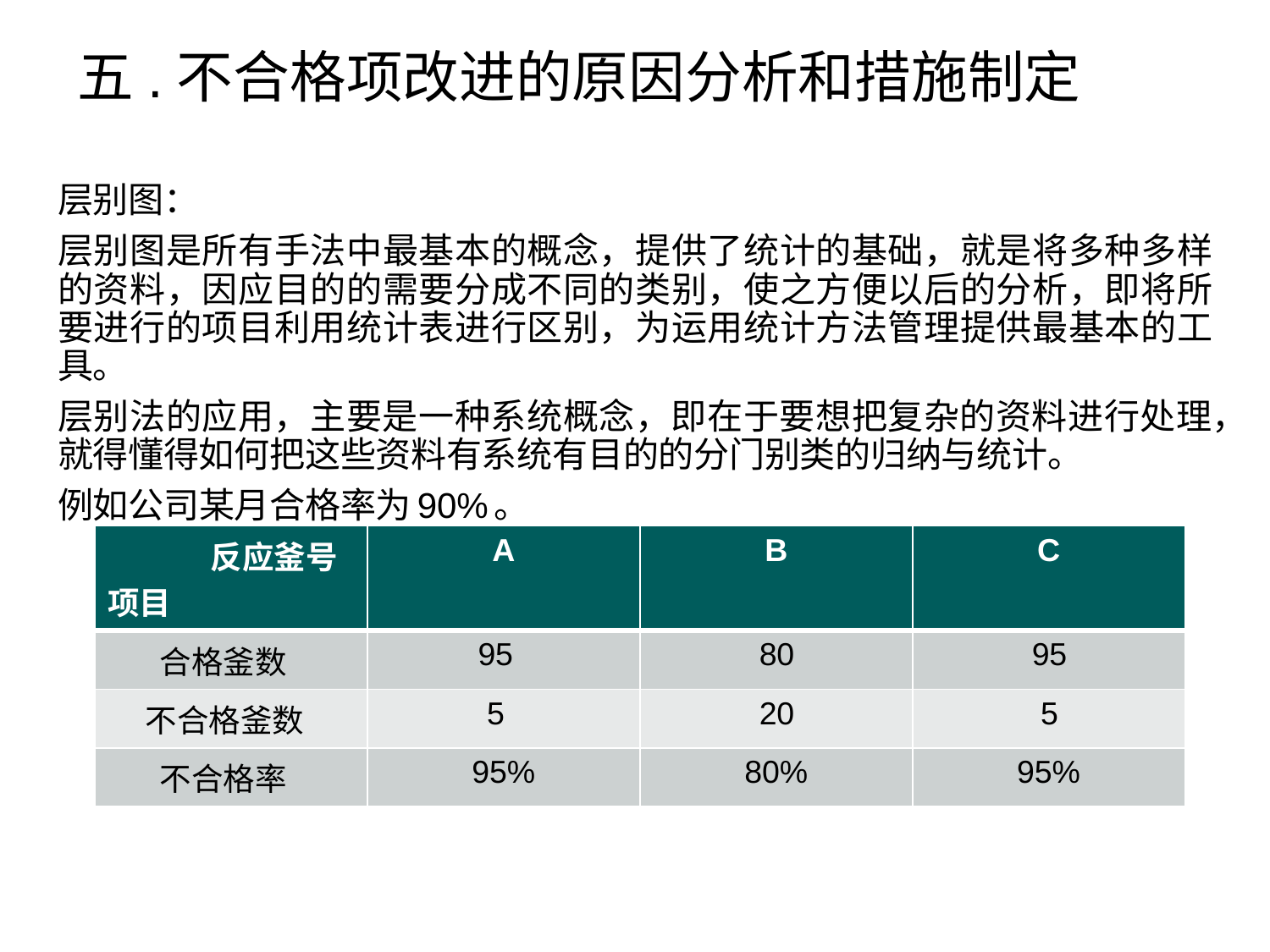

# 五.不合格项改进的原因分析和措施制定
层别图：
层别图是所有手法中最基本的概念，提供了统计的基础，就是将多种多样的资料，因应目的的需要分成不同的类别，使之方便以后的分析，即将所要进行的项目利用统计表进行区别，为运用统计方法管理提供最基本的工具。
层别法的应用，主要是一种系统概念，即在于要想把复杂的资料进行处理，就得懂得如何把这些资料有系统有目的的分门别类的归纳与统计。
例如公司某月合格率为90%。

| 反应釜号 项目 | A | B | C |
| --- | --- | --- | --- |
| 合格釜数 | 95 | 80 | 95 |
| 不合格釜数 | 5 | 20 | 5 |
| 不合格率 | 95% | 80% | 95% |